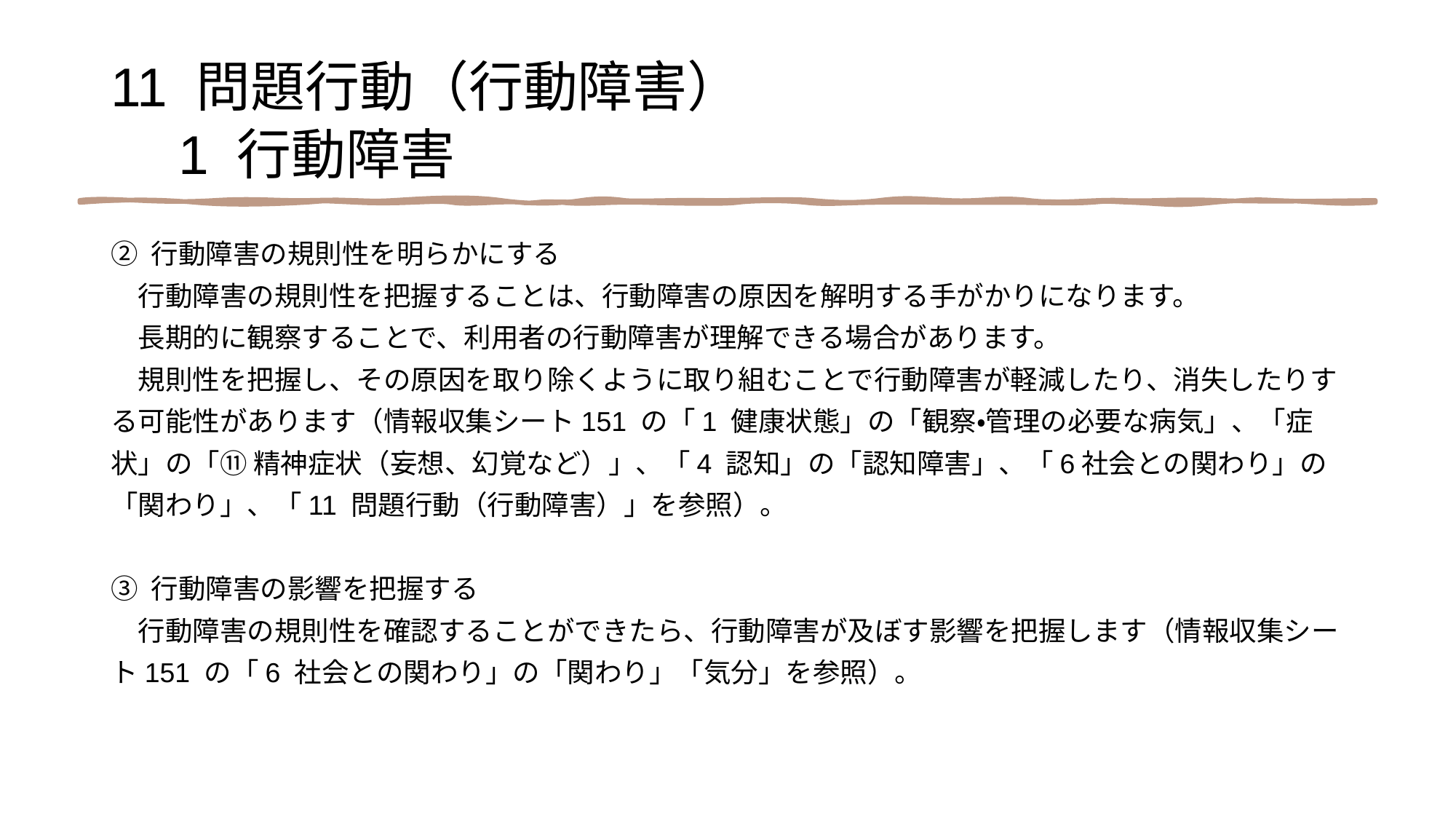

11 問題行動（行動障害）
　1 行動障害

② 行動障害の規則性を明らかにする
　行動障害の規則性を把握することは、行動障害の原因を解明する手がかりになります。
　長期的に観察することで、利用者の行動障害が理解できる場合があります。
　規則性を把握し、その原因を取り除くように取り組むことで行動障害が軽減したり、消失したりす
る可能性があります（情報収集シート151 の「1 健康状態」の「観察・管理の必要な病気」、「症
状」の「⑪ 精神症状（妄想、幻覚など）」、「4 認知」の「認知障害」、「6社会との関わり」の
「関わり」、「11 問題行動（行動障害）」を参照）。

③ 行動障害の影響を把握する
　行動障害の規則性を確認することができたら、行動障害が及ぼす影響を把握します（情報収集シー
ト151 の「6 社会との関わり」の「関わり」「気分」を参照）。